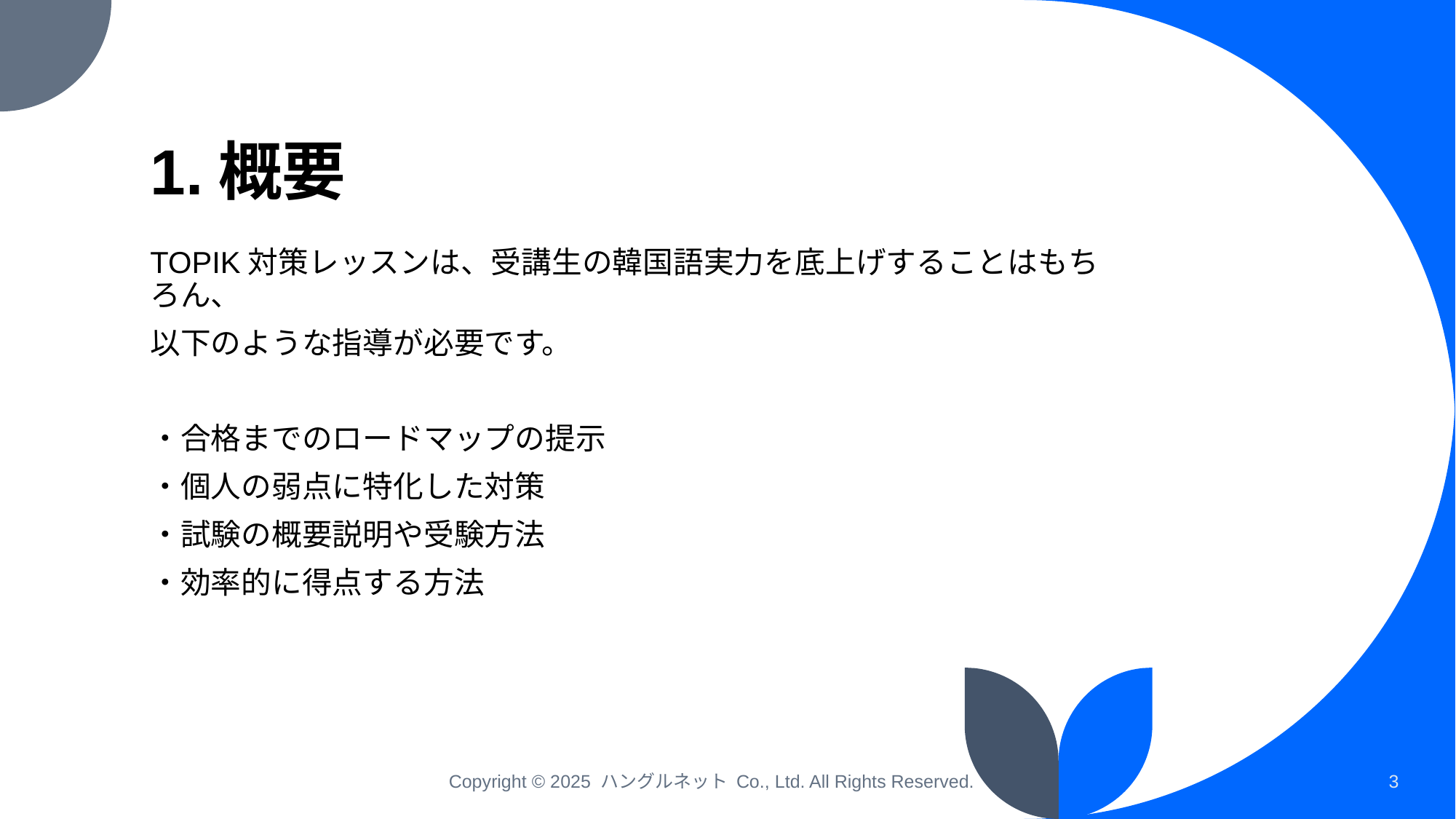

# 1.概要
TOPIK対策レッスンは、受講生の韓国語実力を底上げすることはもちろん、
以下のような指導が必要です。

・合格までのロードマップの提示
・個人の弱点に特化した対策
・試験の概要説明や受験方法
・効率的に得点する方法

Copyright © 2025 ハングルネット Co., Ltd. All Rights Reserved.
3